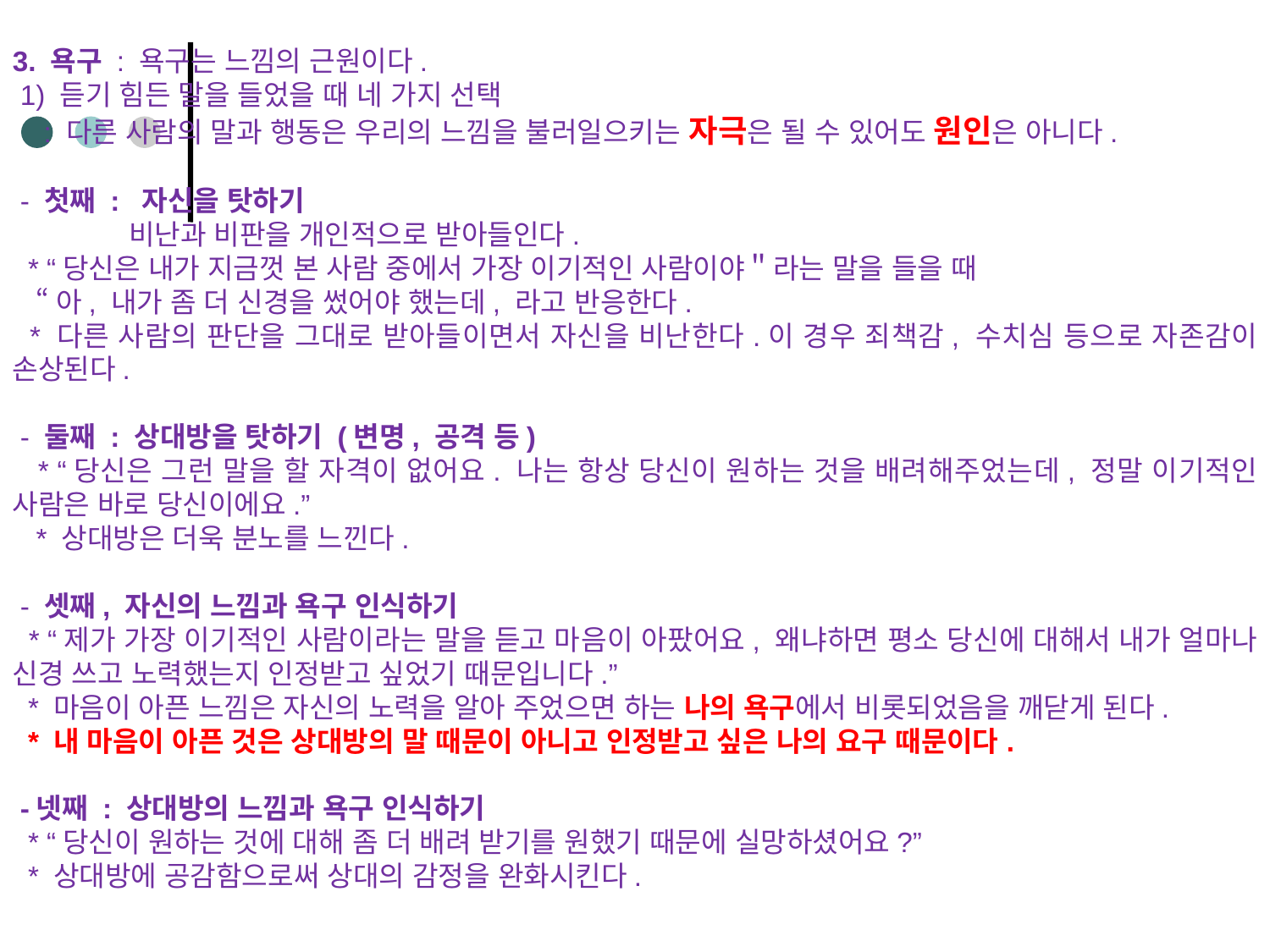

3. 욕구 : 욕구는 느낌의 근원이다.
 1) 듣기 힘든 말을 들었을 때 네 가지 선택
    : 다른 사람의 말과 행동은 우리의 느낌을 불러일으키는 자극은 될 수 있어도 원인은 아니다.

 - 첫째 :  자신을 탓하기
              비난과 비판을 개인적으로 받아들인다.
  * “당신은 내가 지금껏 본 사람 중에서 가장 이기적인 사람이야＂라는 말을 들을 때
   “아, 내가 좀 더 신경을 썼어야 했는데, 라고 반응한다.
  * 다른 사람의 판단을 그대로 받아들이면서 자신을 비난한다.이 경우 죄책감, 수치심 등으로 자존감이 손상된다.

 - 둘째 : 상대방을 탓하기 (변명, 공격 등)
   * “당신은 그런 말을 할 자격이 없어요. 나는 항상 당신이 원하는 것을 배려해주었는데, 정말 이기적인 사람은 바로 당신이에요.”
   * 상대방은 더욱 분노를 느낀다.

 - 셋째, 자신의 느낌과 욕구 인식하기
  * “제가 가장 이기적인 사람이라는 말을 듣고 마음이 아팠어요, 왜냐하면 평소 당신에 대해서 내가 얼마나 신경 쓰고 노력했는지 인정받고 싶었기 때문입니다.”
  * 마음이 아픈 느낌은 자신의 노력을 알아 주었으면 하는 나의 욕구에서 비롯되었음을 깨닫게 된다.
  * 내 마음이 아픈 것은 상대방의 말 때문이 아니고 인정받고 싶은 나의 요구 때문이다.

 -넷째 : 상대방의 느낌과 욕구 인식하기
  * “당신이 원하는 것에 대해 좀 더 배려 받기를 원했기 때문에 실망하셨어요?”
  * 상대방에 공감함으로써 상대의 감정을 완화시킨다.